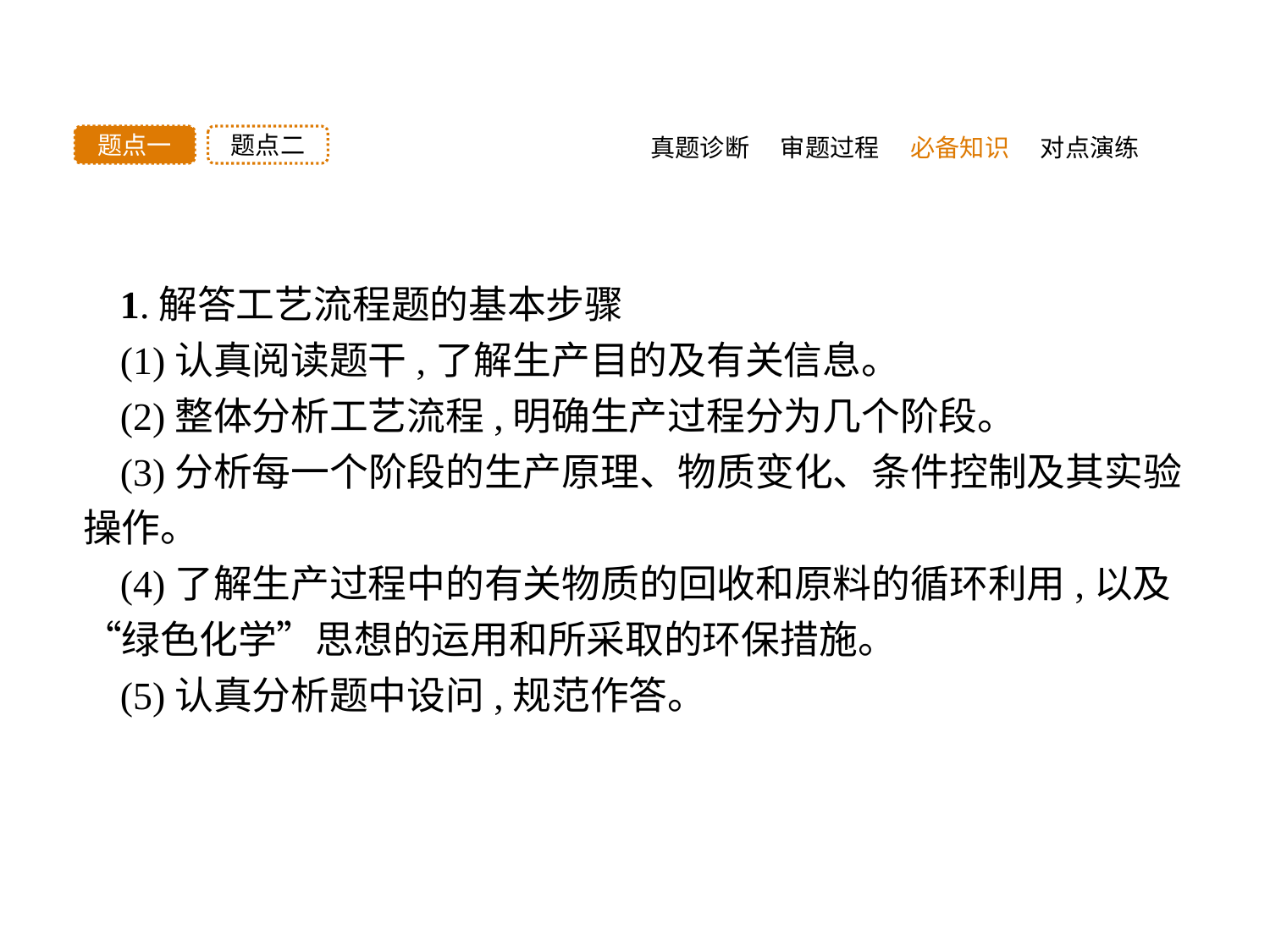

真题诊断
题点二
题点一
审题过程
必备知识
对点演练
1.解答工艺流程题的基本步骤
(1)认真阅读题干,了解生产目的及有关信息。
(2)整体分析工艺流程,明确生产过程分为几个阶段。
(3)分析每一个阶段的生产原理、物质变化、条件控制及其实验操作。
(4)了解生产过程中的有关物质的回收和原料的循环利用,以及“绿色化学”思想的运用和所采取的环保措施。
(5)认真分析题中设问,规范作答。